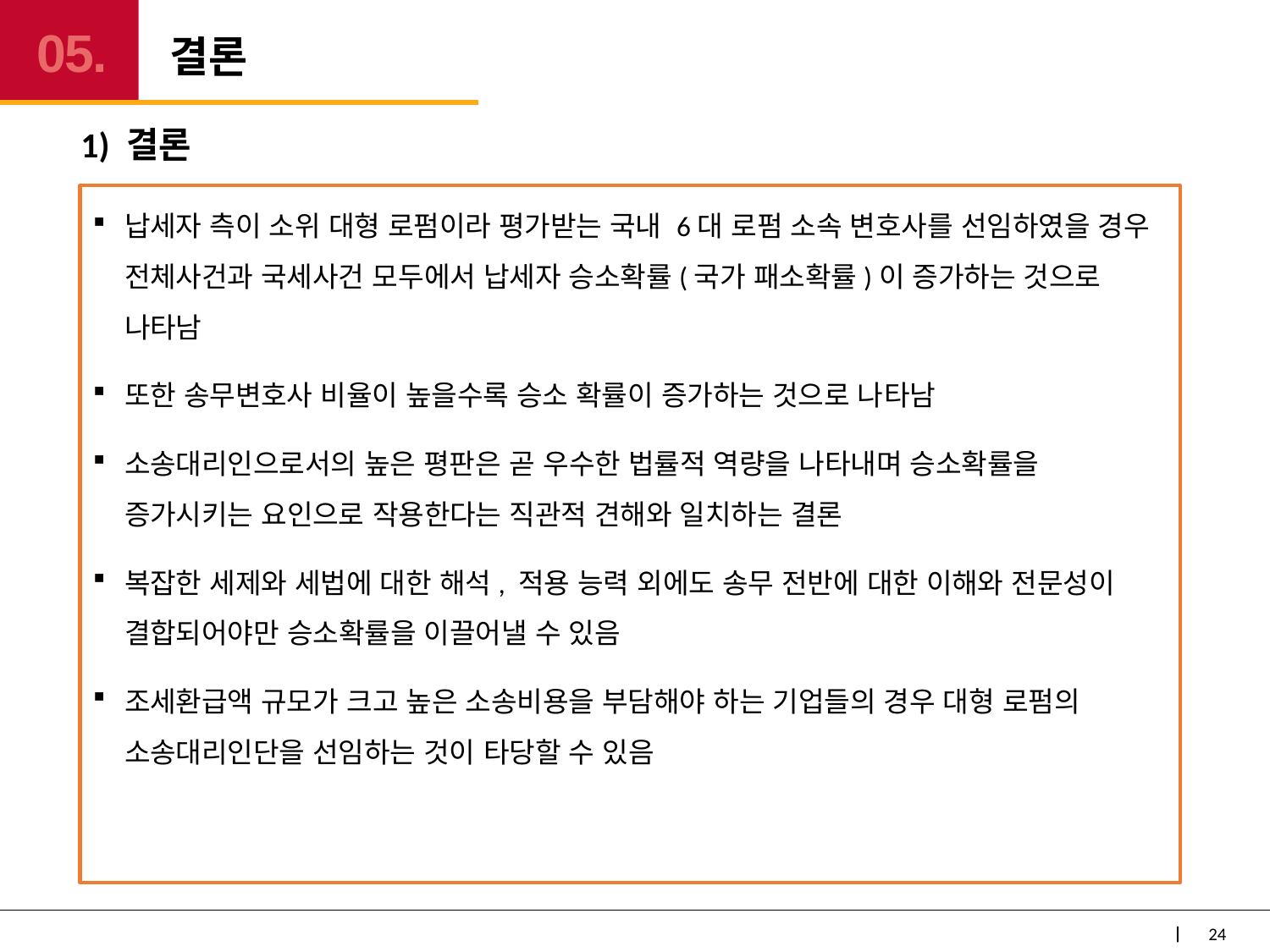

# 결론
05.
1) 결론
납세자 측이 소위 대형 로펌이라 평가받는 국내 6대 로펌 소속 변호사를 선임하였을 경우 전체사건과 국세사건 모두에서 납세자 승소확률(국가 패소확률)이 증가하는 것으로 나타남
또한 송무변호사 비율이 높을수록 승소 확률이 증가하는 것으로 나타남
소송대리인으로서의 높은 평판은 곧 우수한 법률적 역량을 나타내며 승소확률을 증가시키는 요인으로 작용한다는 직관적 견해와 일치하는 결론
복잡한 세제와 세법에 대한 해석, 적용 능력 외에도 송무 전반에 대한 이해와 전문성이 결합되어야만 승소확률을 이끌어낼 수 있음
조세환급액 규모가 크고 높은 소송비용을 부담해야 하는 기업들의 경우 대형 로펌의 소송대리인단을 선임하는 것이 타당할 수 있음